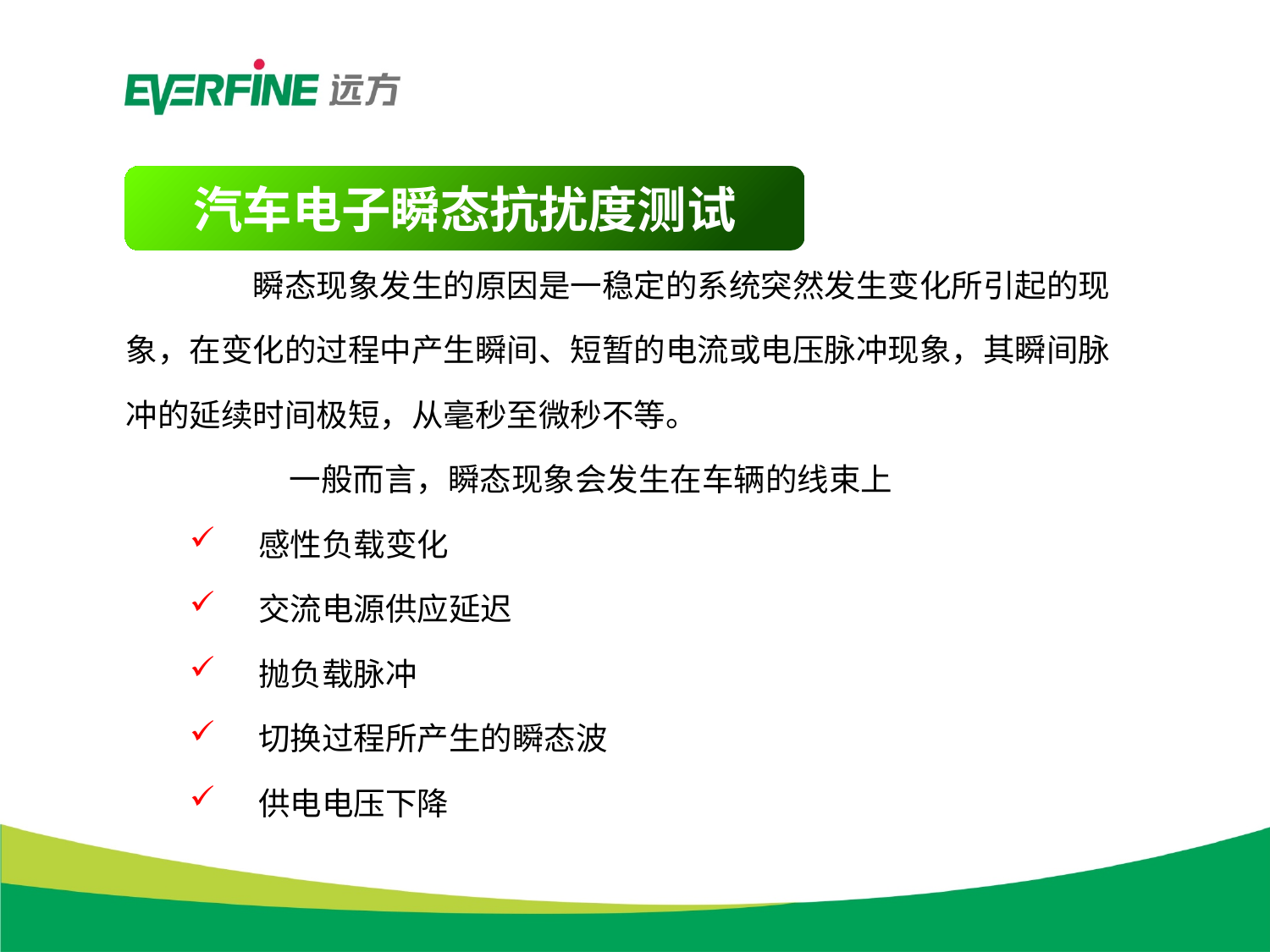

汽车电子瞬态抗扰度测试

瞬态现象发生的原因是一稳定的系统突然发生变化所引起的现象，在变化的过程中产生瞬间、短暂的电流或电压脉冲现象，其瞬间脉冲的延续时间极短，从毫秒至微秒不等。
    一般而言，瞬态现象会发生在车辆的线束上
   感性负载变化
   交流电源供应延迟
   抛负载脉冲
   切换过程所产生的瞬态波
   供电电压下降